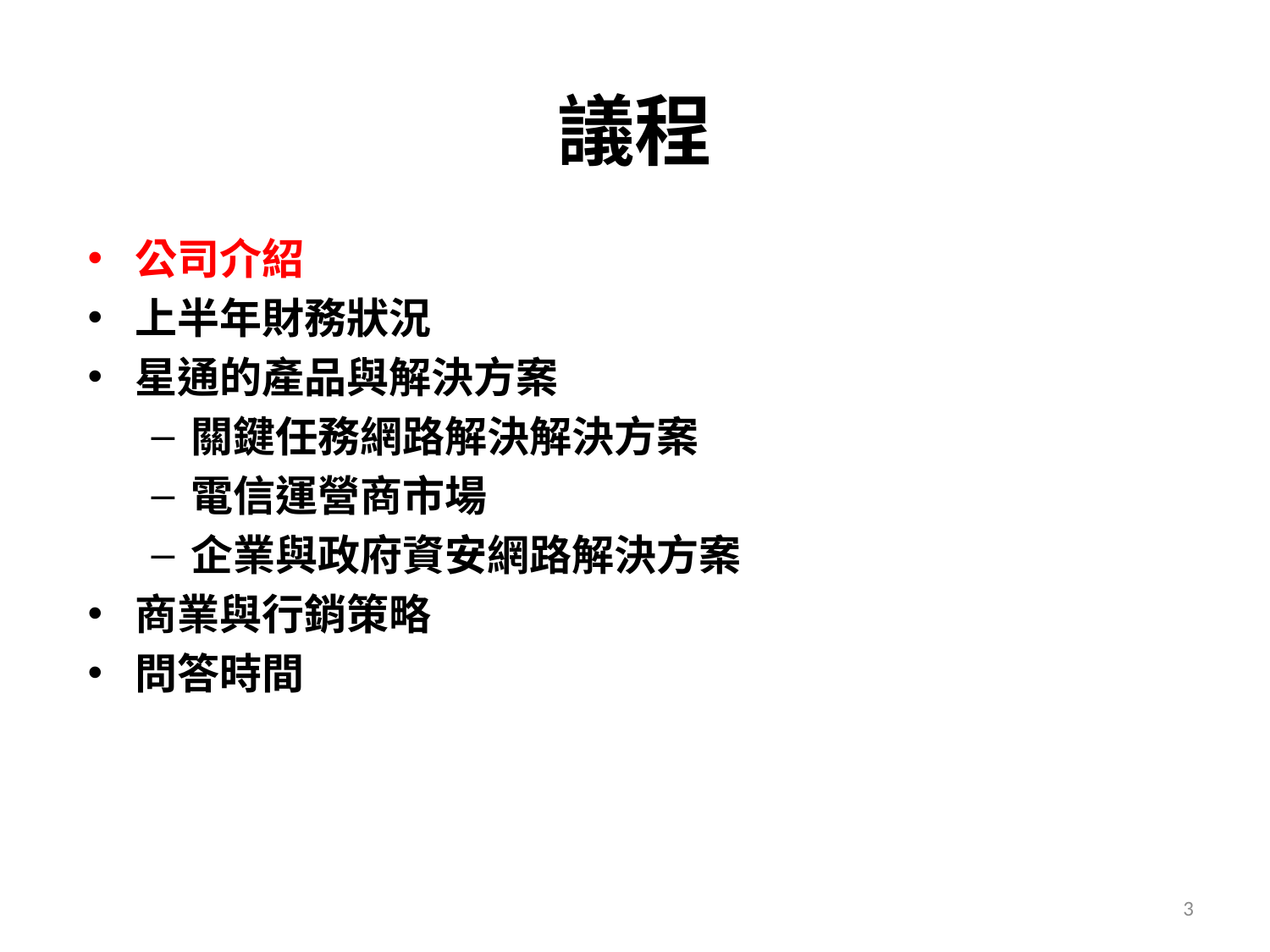

議程
公司介紹
上半年財務狀況
星通的產品與解決方案
關鍵任務網路解決解決方案
電信運營商市場
企業與政府資安網路解決方案
商業與行銷策略
問答時間
3